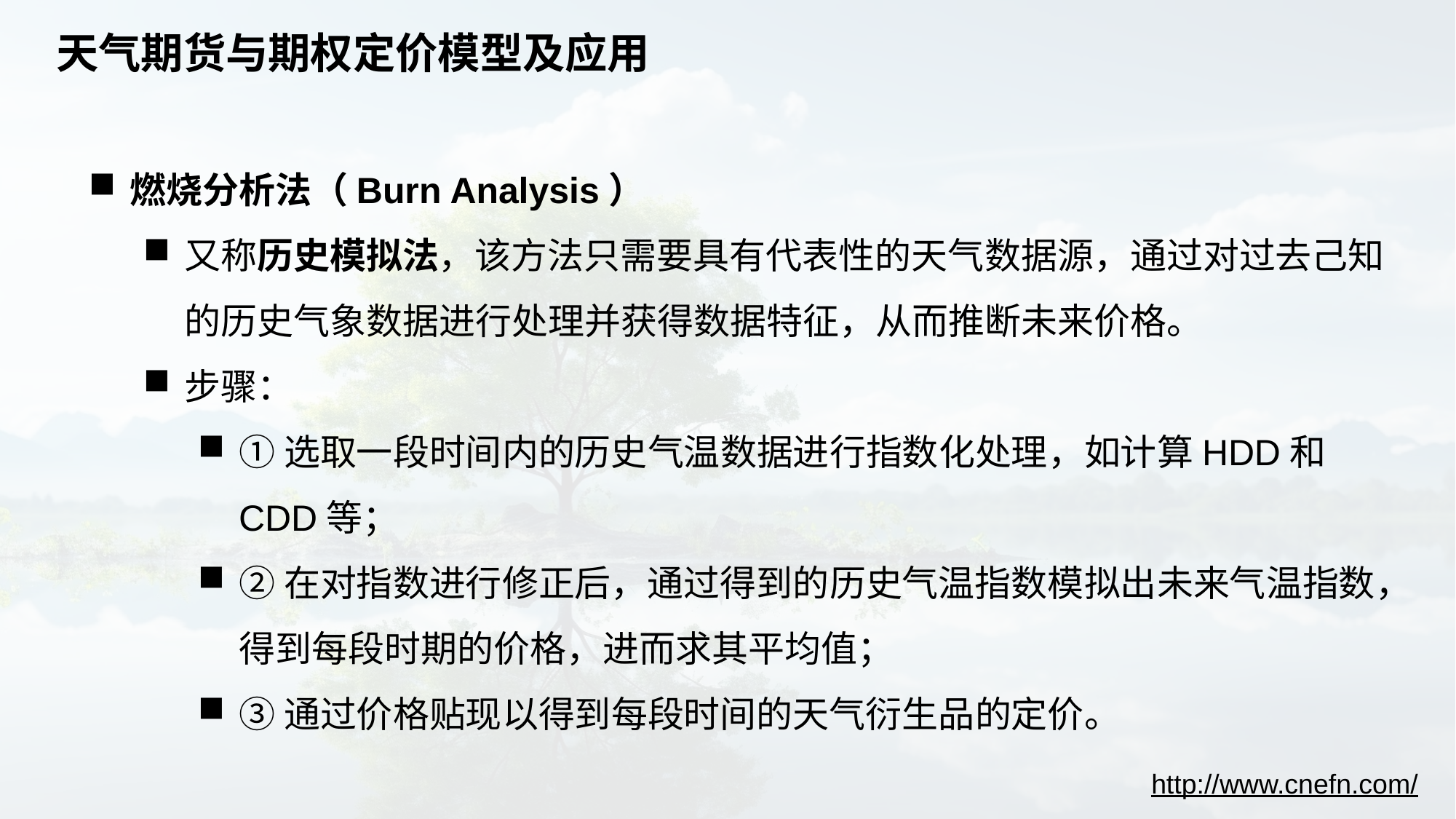

# 天气期货与期权定价模型及应用
燃烧分析法（Burn Analysis）
又称历史模拟法，该方法只需要具有代表性的天气数据源，通过对过去己知的历史气象数据进行处理并获得数据特征，从而推断未来价格。
步骤：
①选取一段时间内的历史气温数据进行指数化处理，如计算HDD和CDD等；
②在对指数进行修正后，通过得到的历史气温指数模拟出未来气温指数，得到每段时期的价格，进而求其平均值；
③通过价格贴现以得到每段时间的天气衍生品的定价。